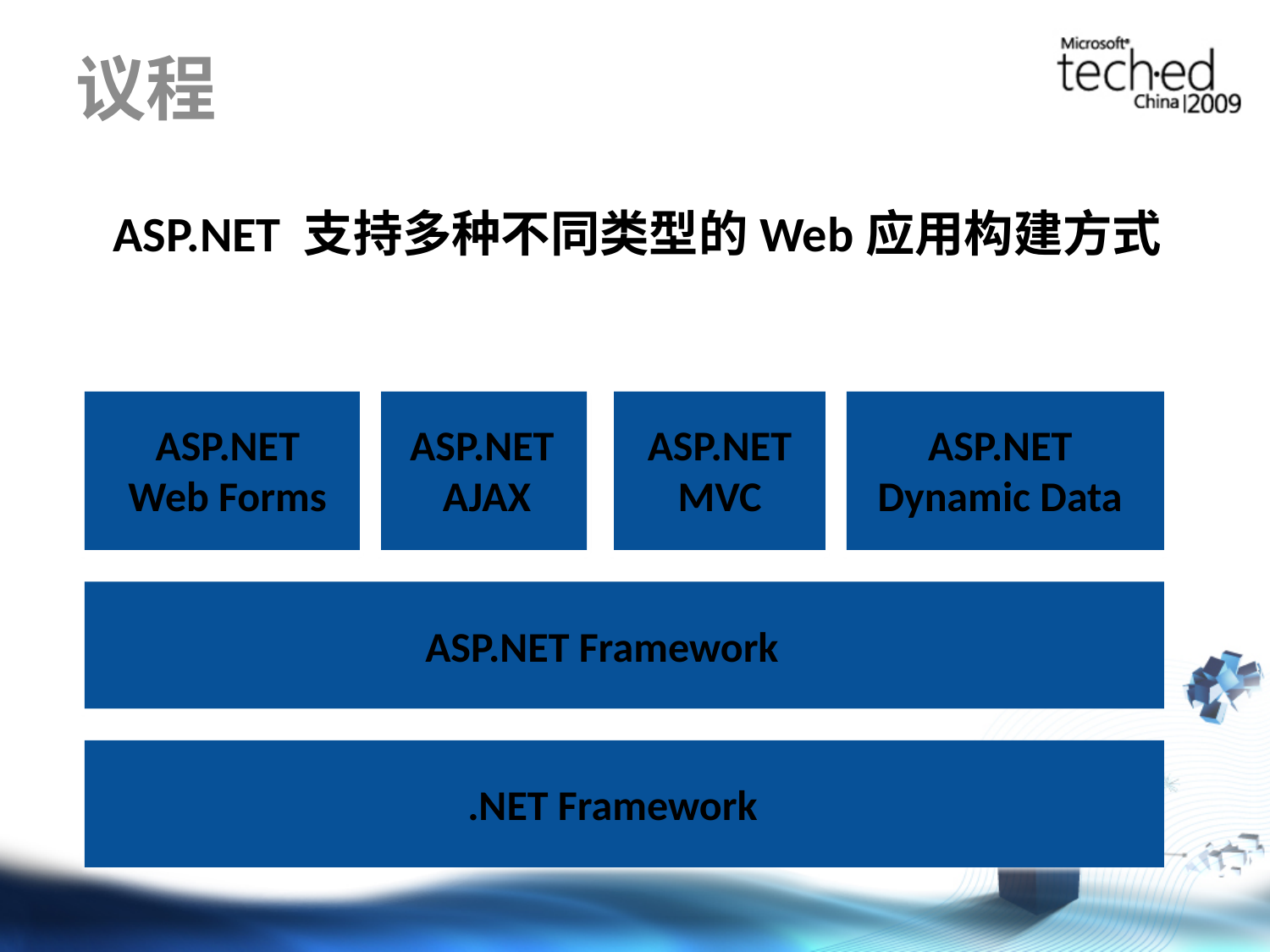

# 议程
	ASP.NET 支持多种不同类型的Web应用构建方式

ASP.NET
Web Forms
ASP.NET
AJAX
ASP.NET MVC
ASP.NET
Dynamic Data

ASP.NET Framework

.NET Framework